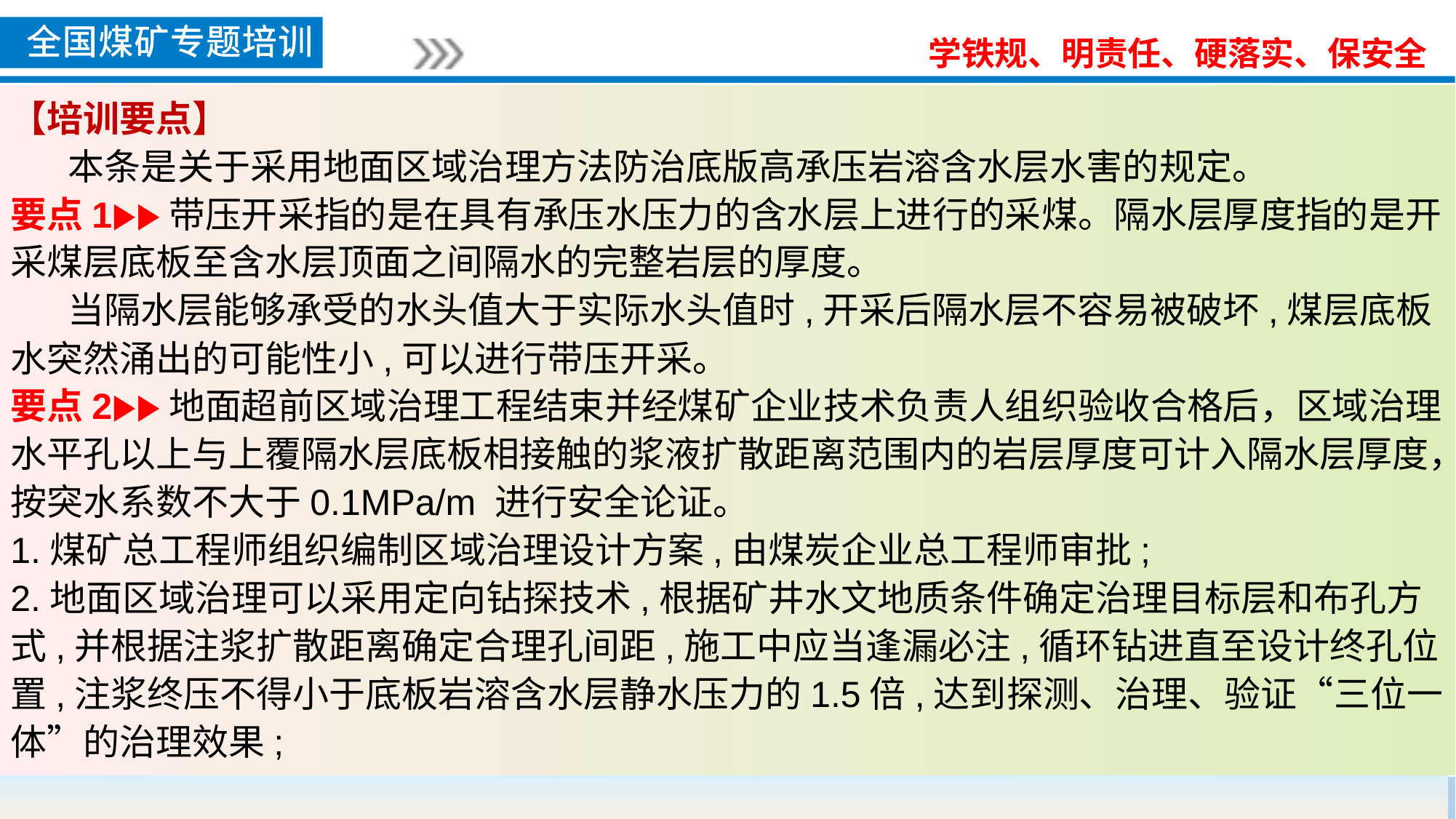

【培训要点】
      本条是关于采用地面区域治理方法防治底版高承压岩溶含水层水害的规定。
要点1▶▶带压开采指的是在具有承压水压力的含水层上进行的采煤。隔水层厚度指的是开采煤层底板至含水层顶面之间隔水的完整岩层的厚度。
      当隔水层能够承受的水头值大于实际水头值时,开采后隔水层不容易被破坏,煤层底板水突然涌出的可能性小,可以进行带压开采。
要点2▶▶地面超前区域治理工程结束并经煤矿企业技术负责人组织验收合格后，区域治理水平孔以上与上覆隔水层底板相接触的浆液扩散距离范围内的岩层厚度可计入隔水层厚度，按突水系数不大于0.1MPa/m 进行安全论证。
1.煤矿总工程师组织编制区域治理设计方案,由煤炭企业总工程师审批;
2.地面区域治理可以采用定向钻探技术,根据矿井水文地质条件确定治理目标层和布孔方式,并根据注浆扩散距离确定合理孔间距,施工中应当逢漏必注,循环钻进直至设计终孔位置,注浆终压不得小于底板岩溶含水层静水压力的1.5倍,达到探测、治理、验证“三位一体”的治理效果;